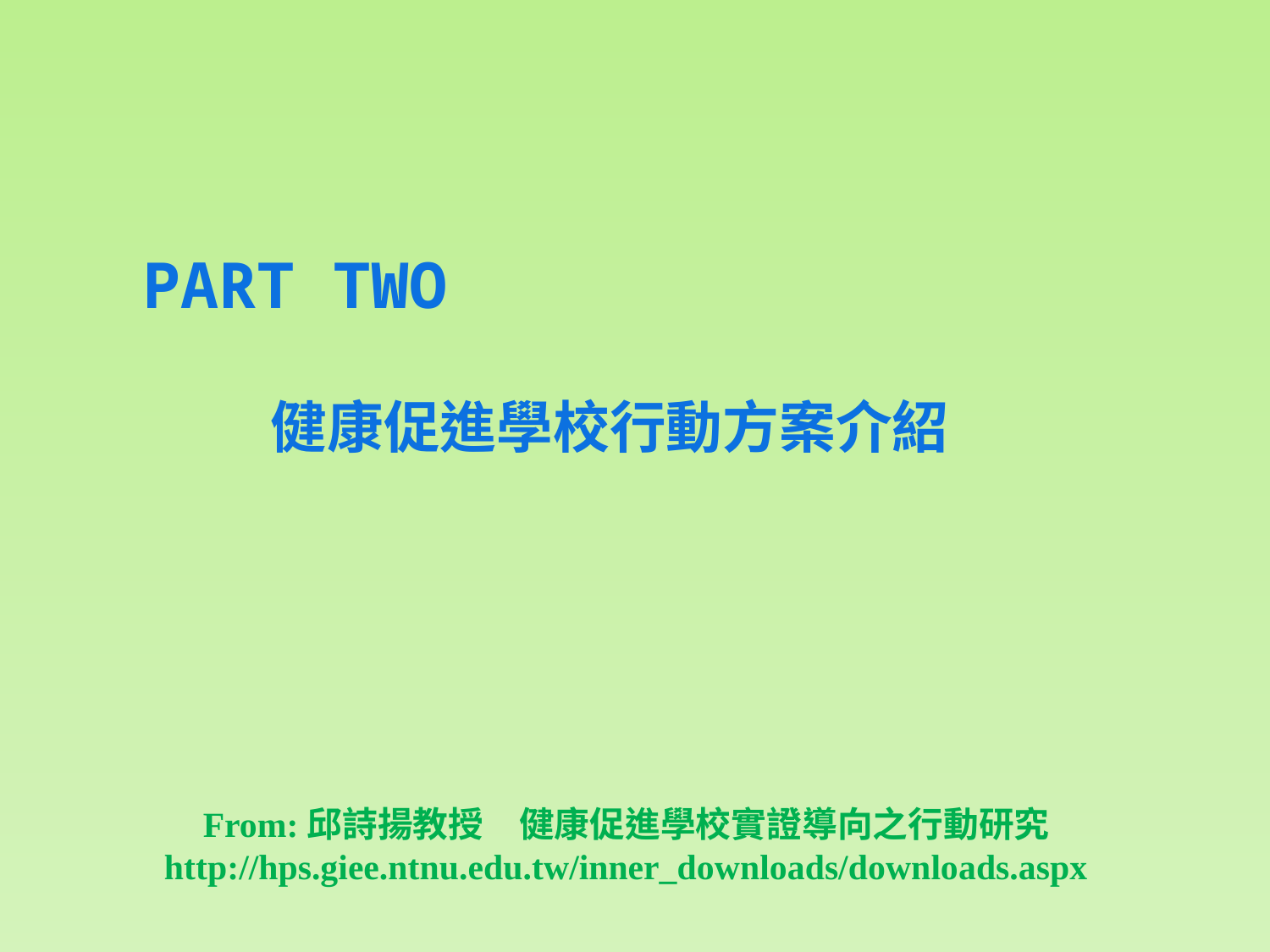

Part two
# 健康促進學校行動方案介紹
From:邱詩揚教授　健康促進學校實證導向之行動研究
http://hps.giee.ntnu.edu.tw/inner_downloads/downloads.aspx